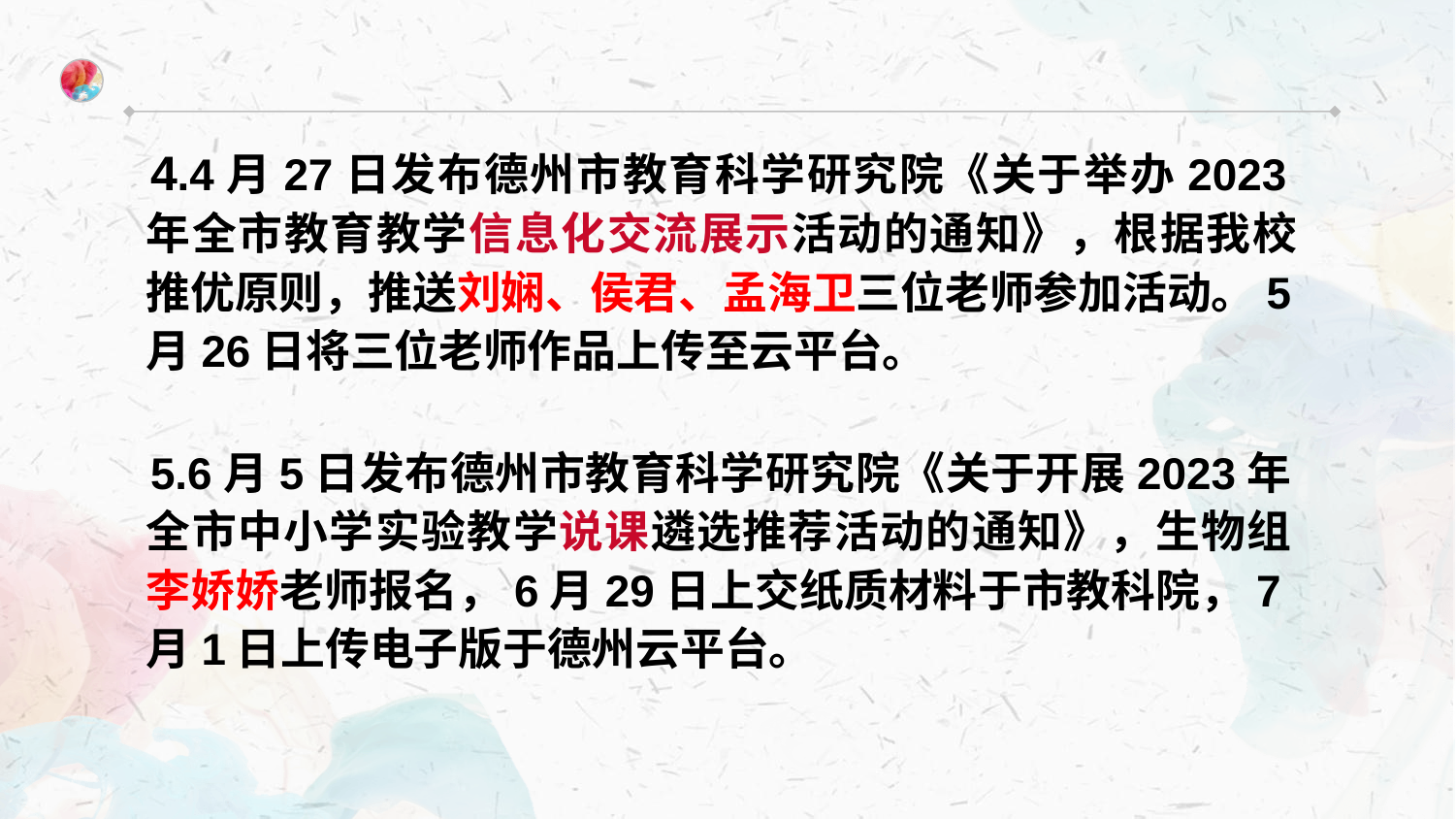

4.4月27日发布德州市教育科学研究院《关于举办2023年全市教育教学信息化交流展示活动的通知》，根据我校推优原则，推送刘娴、侯君、孟海卫三位老师参加活动。5月26日将三位老师作品上传至云平台。

5.6月5日发布德州市教育科学研究院《关于开展2023年全市中小学实验教学说课遴选推荐活动的通知》，生物组李娇娇老师报名，6月29日上交纸质材料于市教科院，7月1日上传电子版于德州云平台。